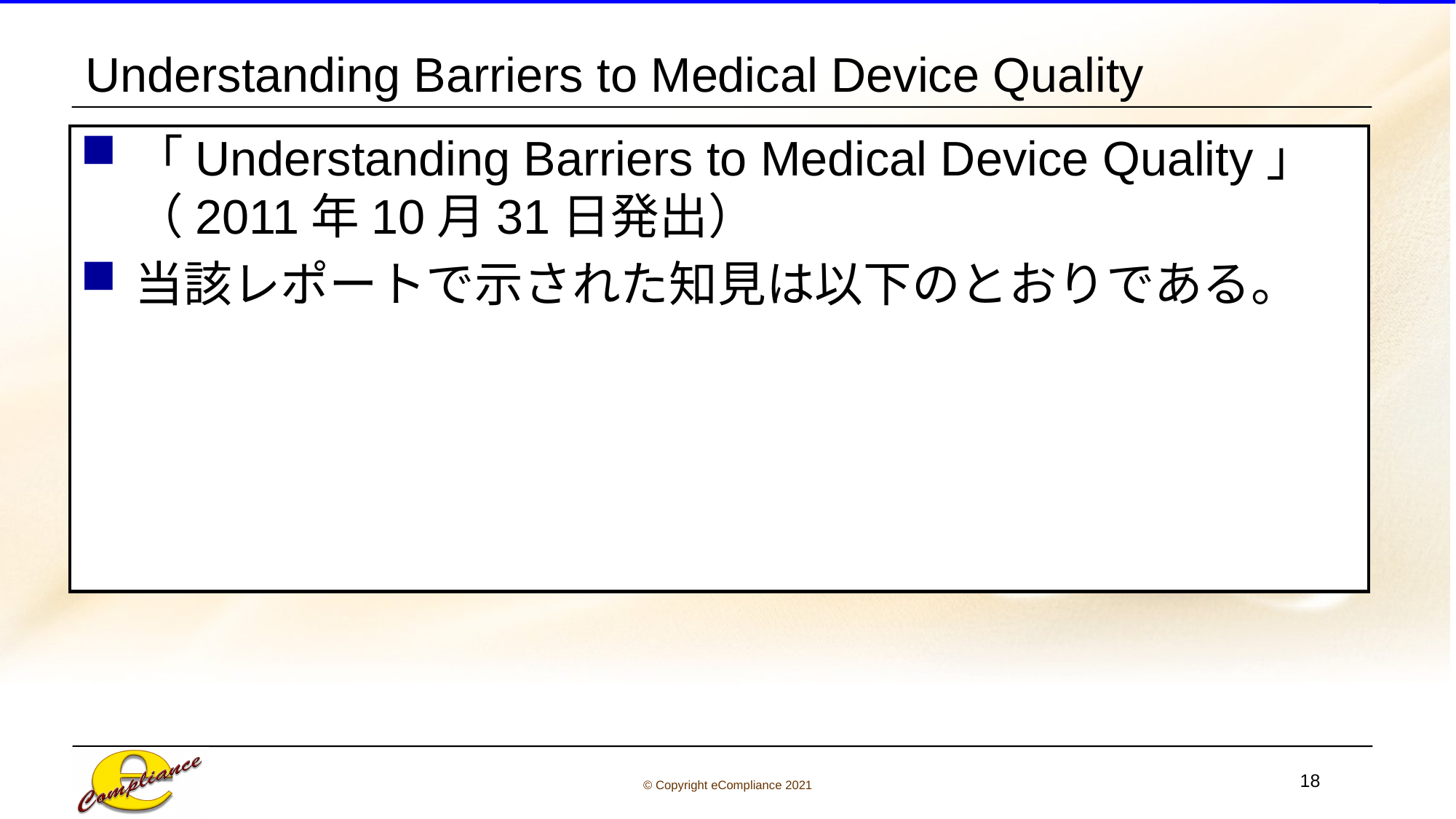

# Understanding Barriers to Medical Device Quality
「Understanding Barriers to Medical Device Quality」（2011年10月31日発出）
当該レポートで示された知見は以下のとおりである。